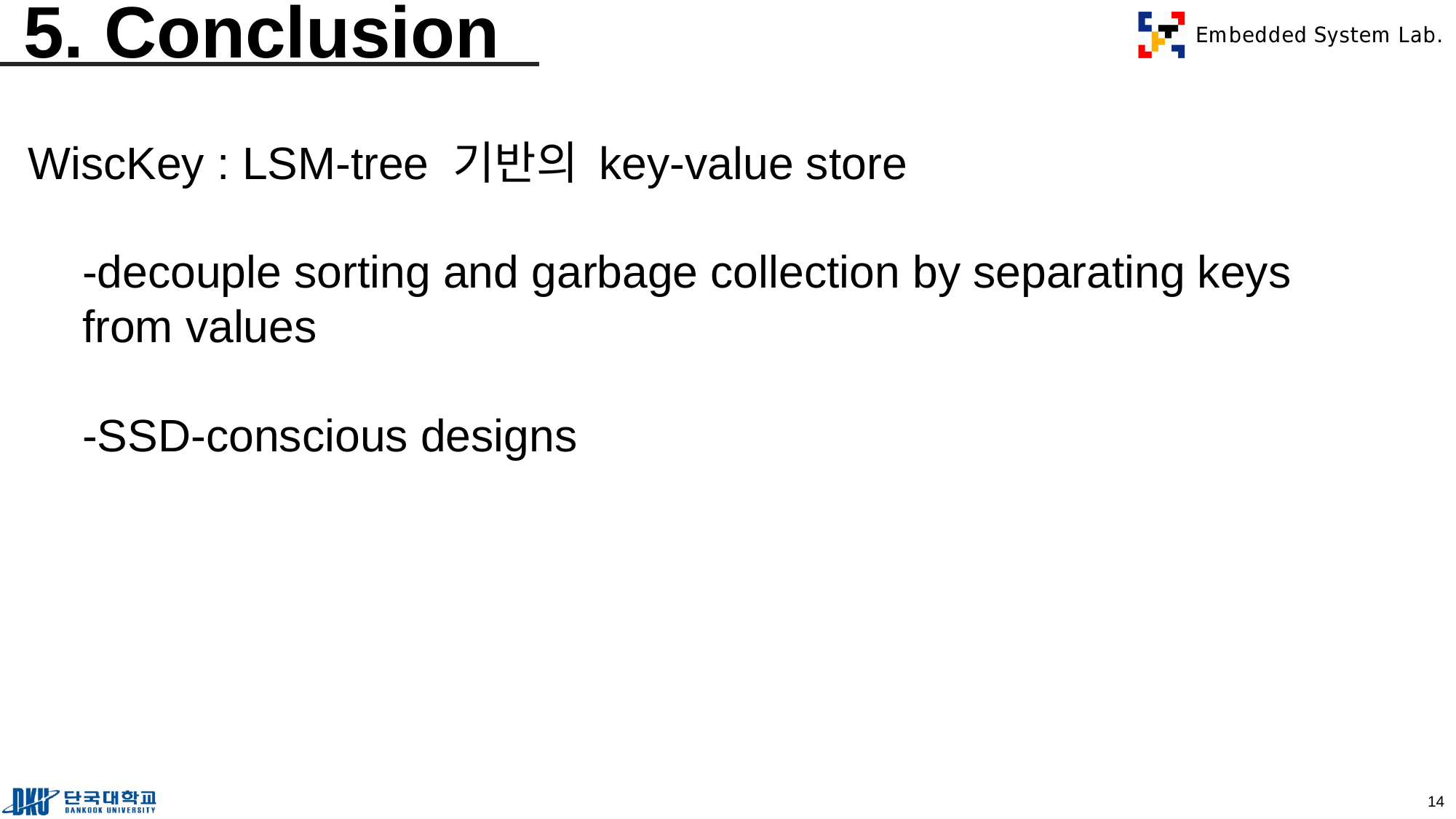

# 5. Conclusion

WiscKey : LSM-tree 기반의 key-value store

-decouple sorting and garbage collection by separating keys      from values

-SSD-conscious designs

14